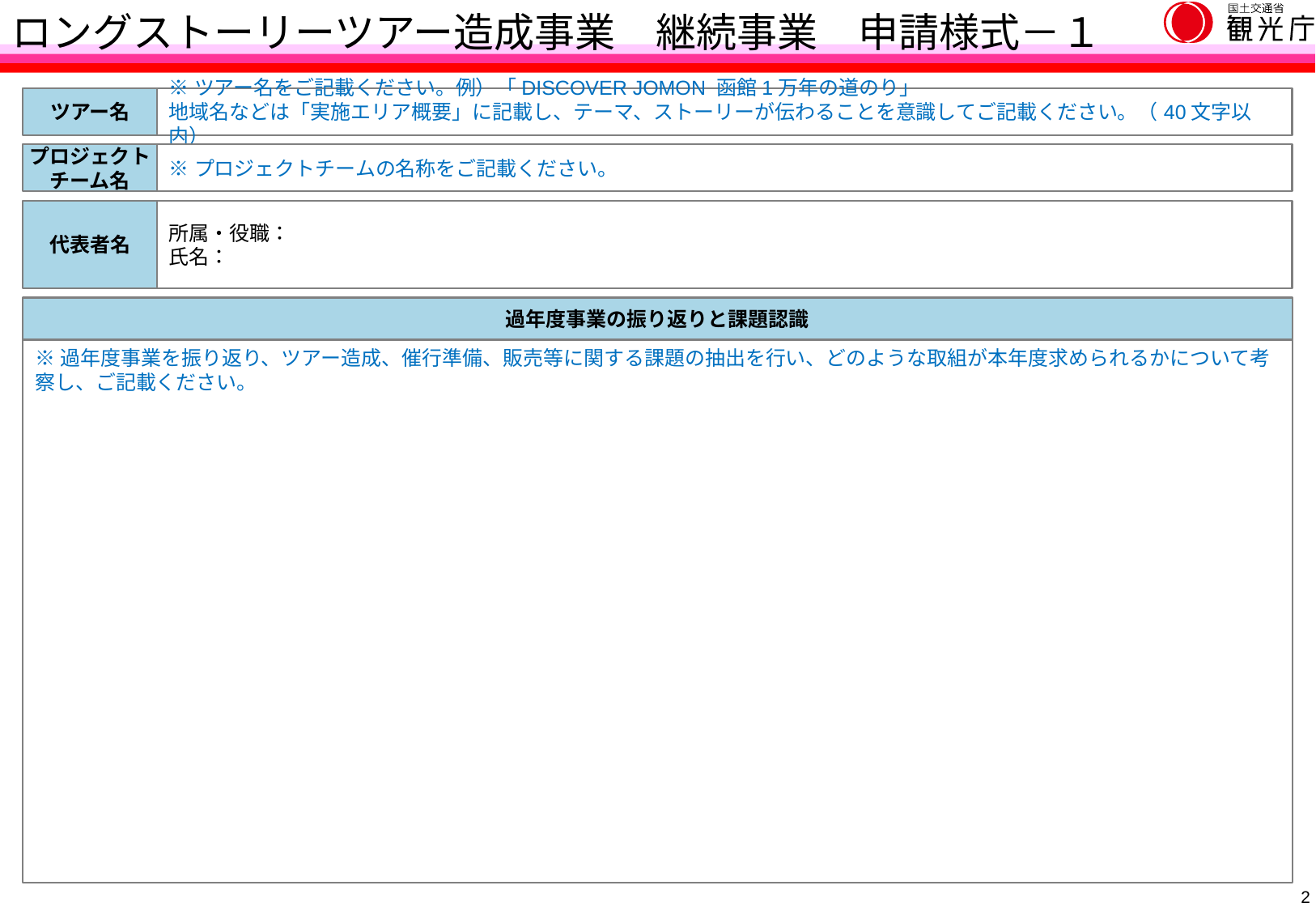

ロングストーリーツアー造成事業　継続事業　申請様式－１
ツアー名
※ツアー名をご記載ください。例）「DISCOVER JOMON 函館1万年の道のり」
地域名などは「実施エリア概要」に記載し、テーマ、ストーリーが伝わることを意識してご記載ください。（40文字以内）
※プロジェクトチームの名称をご記載ください。
プロジェクト
チーム名
代表者名
所属・役職：
氏名：
過年度事業の振り返りと課題認識
※過年度事業を振り返り、ツアー造成、催行準備、販売等に関する課題の抽出を行い、どのような取組が本年度求められるかについて考察し、ご記載ください。
2